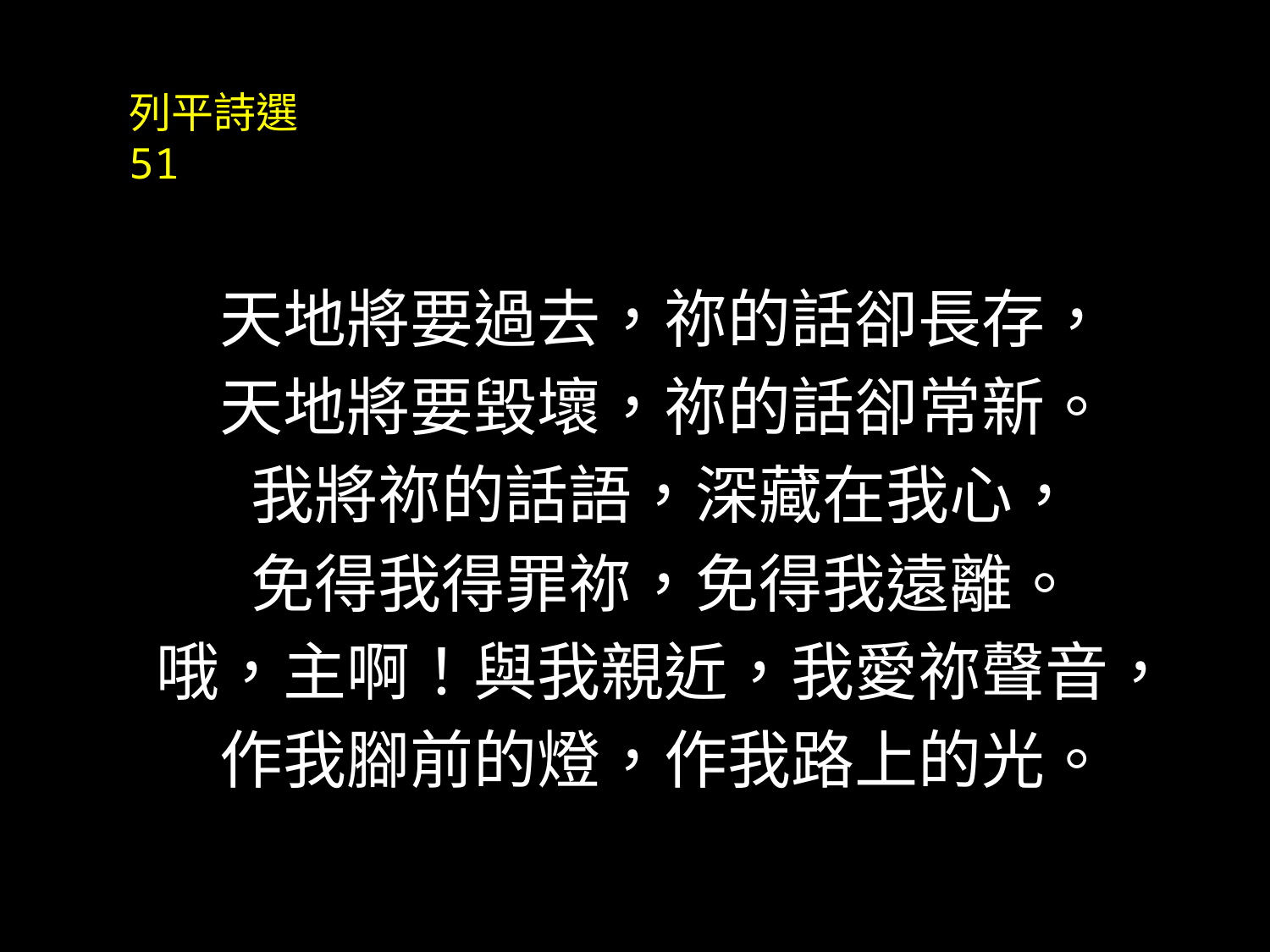

列平詩選 51
天地將要過去，祢的話卻長存，
天地將要毀壞，祢的話卻常新。
我將祢的話語，深藏在我心，
免得我得罪祢，免得我遠離。
哦，主啊！與我親近，我愛祢聲音，
作我腳前的燈，作我路上的光。